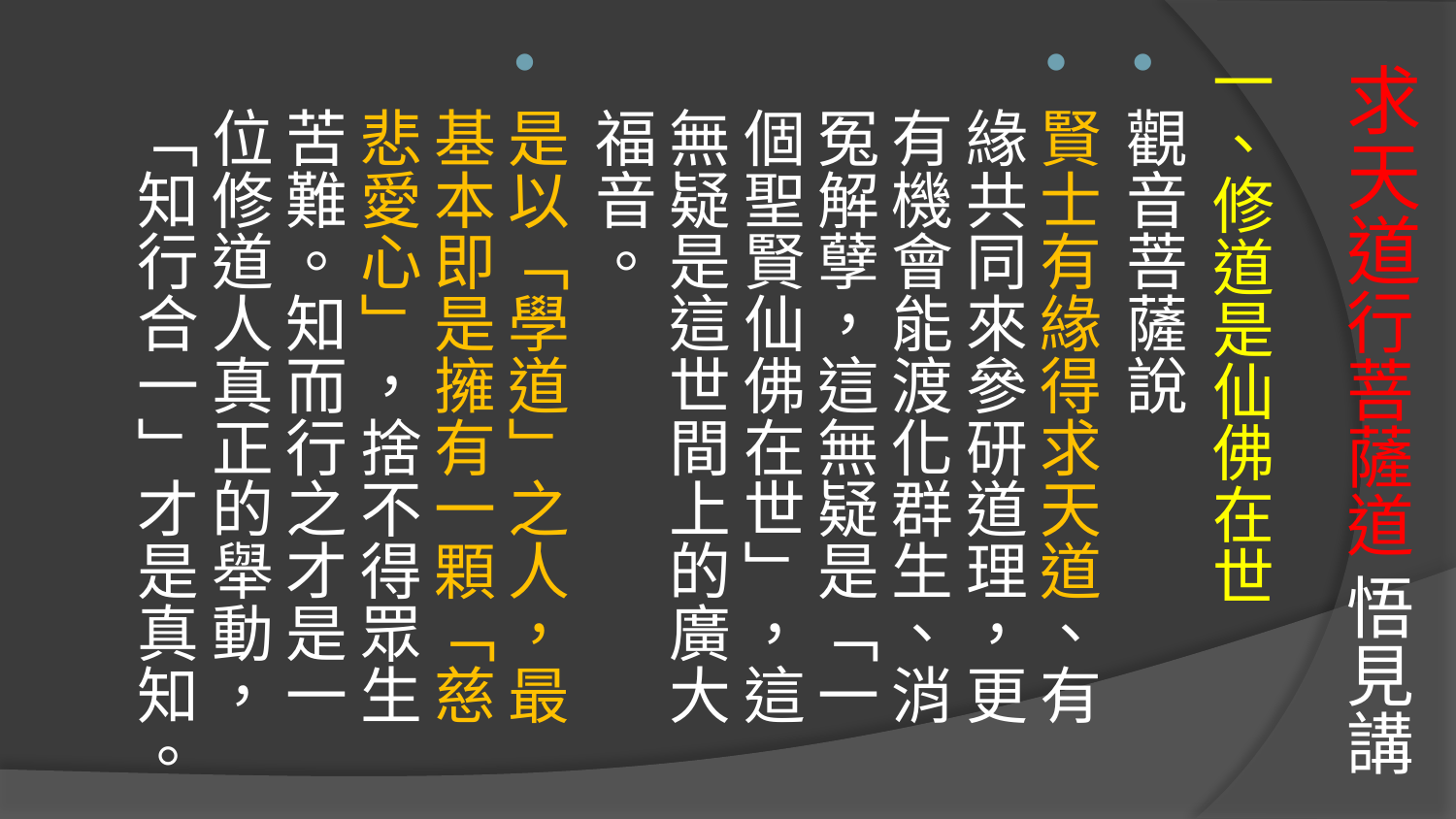

# 求天道行菩薩道 悟見講
一、修道是仙佛在世
觀音菩薩說
賢士有緣得求天道、有緣共同來參研道理，更有機會能渡化群生、消冤解孽，這無疑是「一個聖賢仙佛在世」，這無疑是這世間上的廣大福音。
是以「學道」之人，最基本即是擁有一顆「慈悲愛心」，捨不得眾生苦難。知而行之才是一位修道人真正的舉動，「知行合一」才是真知。